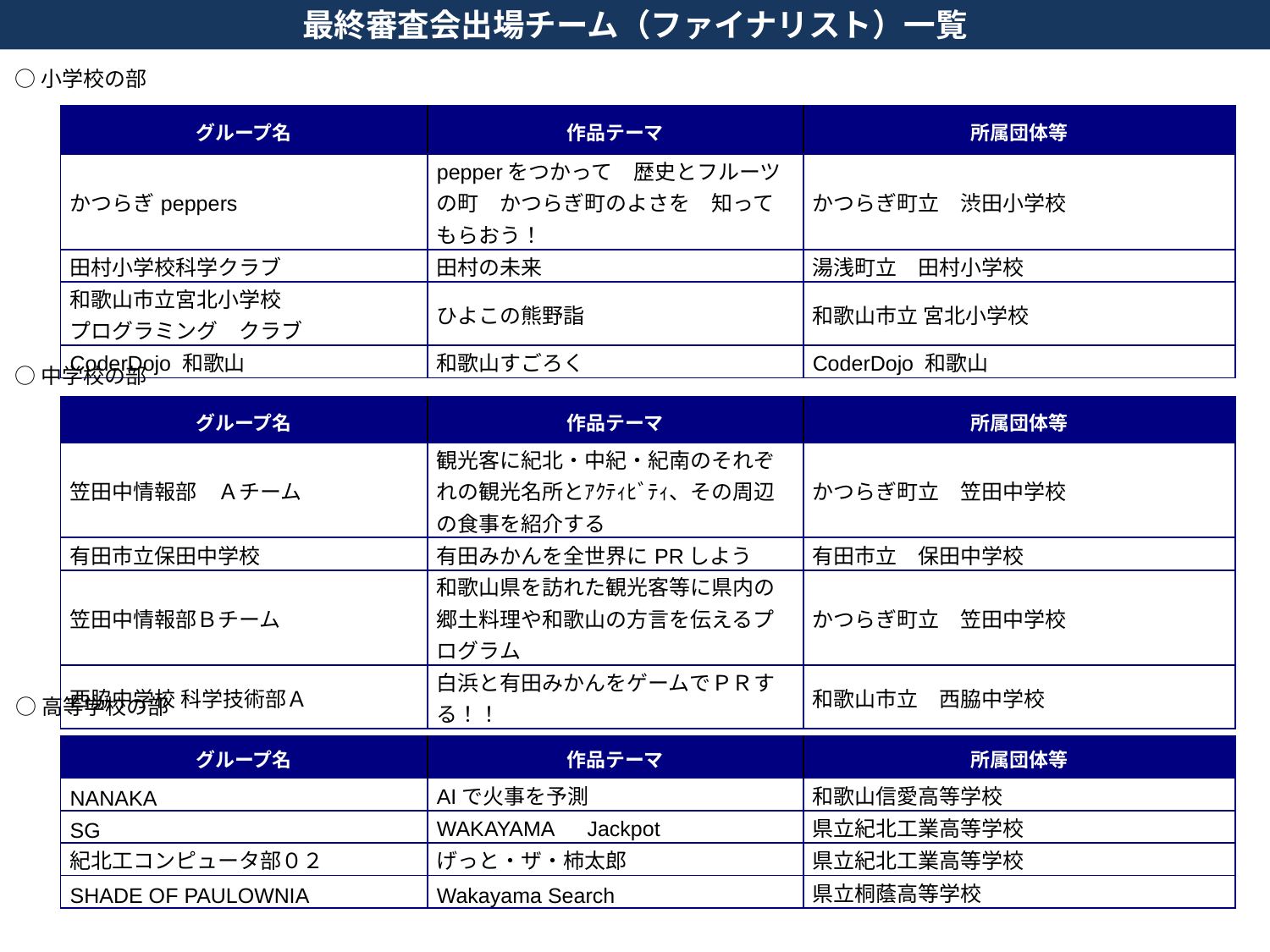

最終審査会出場チーム（ファイナリスト）一覧
○小学校の部
| グループ名 | 作品テーマ | 所属団体等 |
| --- | --- | --- |
| かつらぎpeppers | pepperをつかって　歴史とフルーツの町　かつらぎ町のよさを　知ってもらおう！ | かつらぎ町立　渋田小学校 |
| 田村小学校科学クラブ | 田村の未来 | 湯浅町立　田村小学校 |
| 和歌山市立宮北小学校 プログラミング　クラブ | ひよこの熊野詣 | 和歌山市立 宮北小学校 |
| CoderDojo 和歌山 | 和歌山すごろく | CoderDojo 和歌山 |
○中学校の部
| グループ名 | 作品テーマ | 所属団体等 |
| --- | --- | --- |
| 笠田中情報部　Ａチーム | 観光客に紀北・中紀・紀南のそれぞれの観光名所とｱｸﾃｨﾋﾞﾃｨ、その周辺の食事を紹介する | かつらぎ町立　笠田中学校 |
| 有田市立保田中学校 | 有田みかんを全世界にPRしよう | 有田市立　保田中学校 |
| 笠田中情報部Ｂチーム | 和歌山県を訪れた観光客等に県内の郷土料理や和歌山の方言を伝えるプログラム | かつらぎ町立　笠田中学校 |
| 西脇中学校 科学技術部Ａ | 白浜と有田みかんをゲームでＰＲする！！ | 和歌山市立　西脇中学校 |
○高等学校の部
| グループ名 | 作品テーマ | 所属団体等 |
| --- | --- | --- |
| NANAKA | AIで火事を予測 | 和歌山信愛高等学校 |
| SG | WAKAYAMA　Jackpot | 県立紀北工業高等学校 |
| 紀北工コンピュータ部０２ | げっと・ザ・柿太郎 | 県立紀北工業高等学校 |
| SHADE OF PAULOWNIA | Wakayama Search | 県立桐蔭高等学校 |